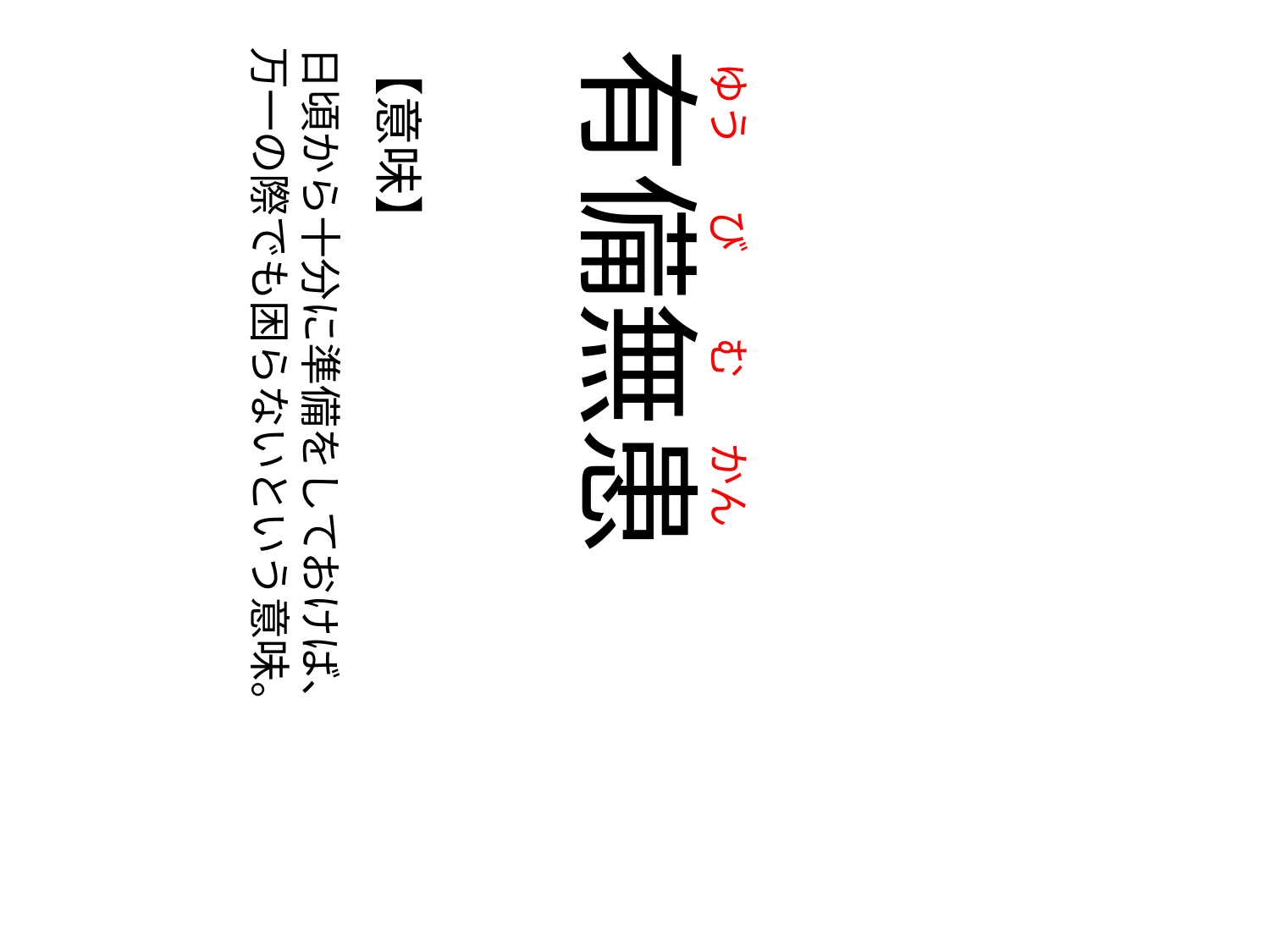

ゆう
の
び
の
む
の
かん
日頃から十分に準備をしておけば、
万一の際でも困らないという意味。
【意味】
有備無患